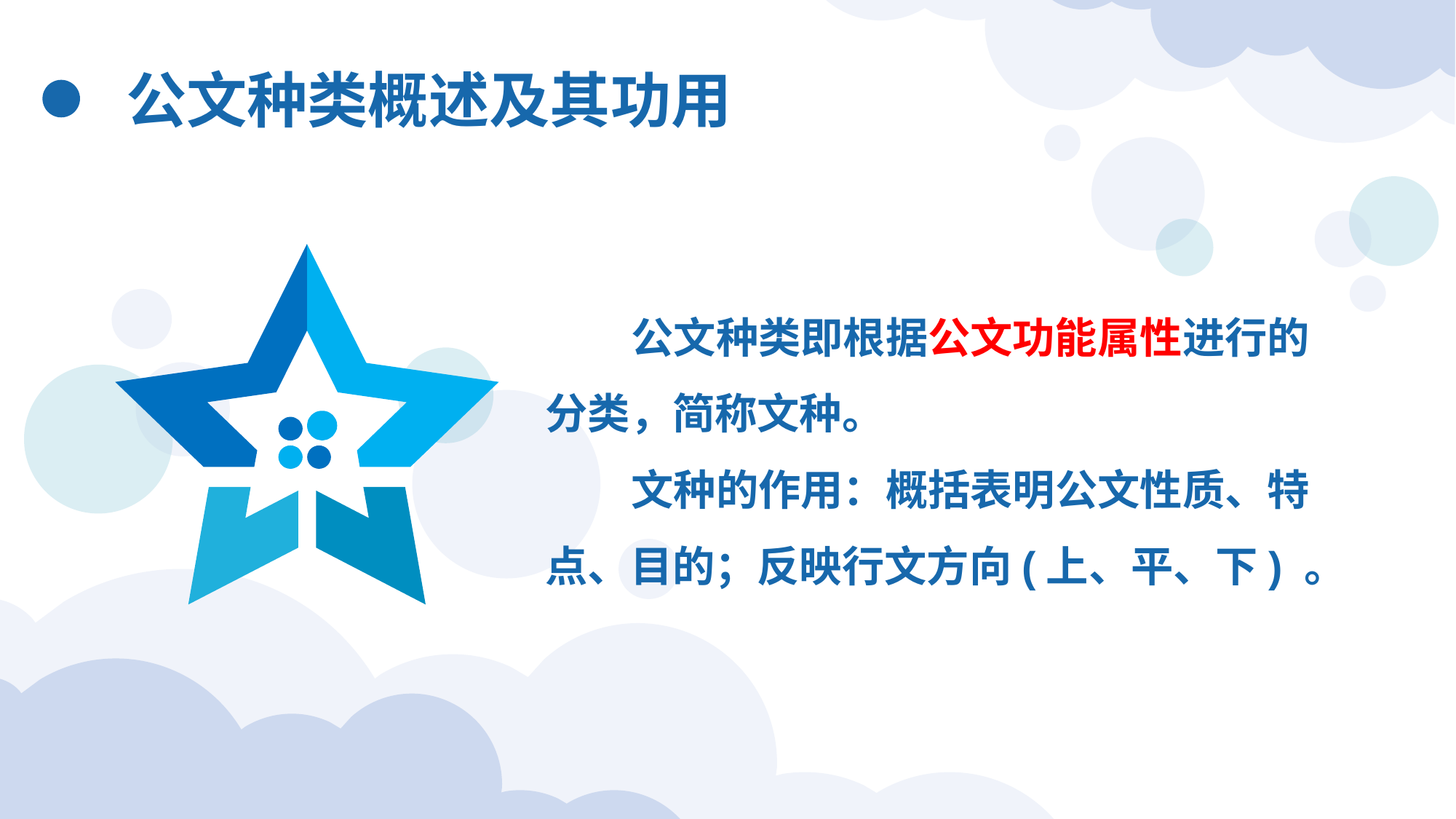

公文种类概述及其功用

公文种类即根据公文功能属性进行的分类，简称文种。
文种的作用：概括表明公文性质、特点、目的；反映行文方向(上、平、下) 。